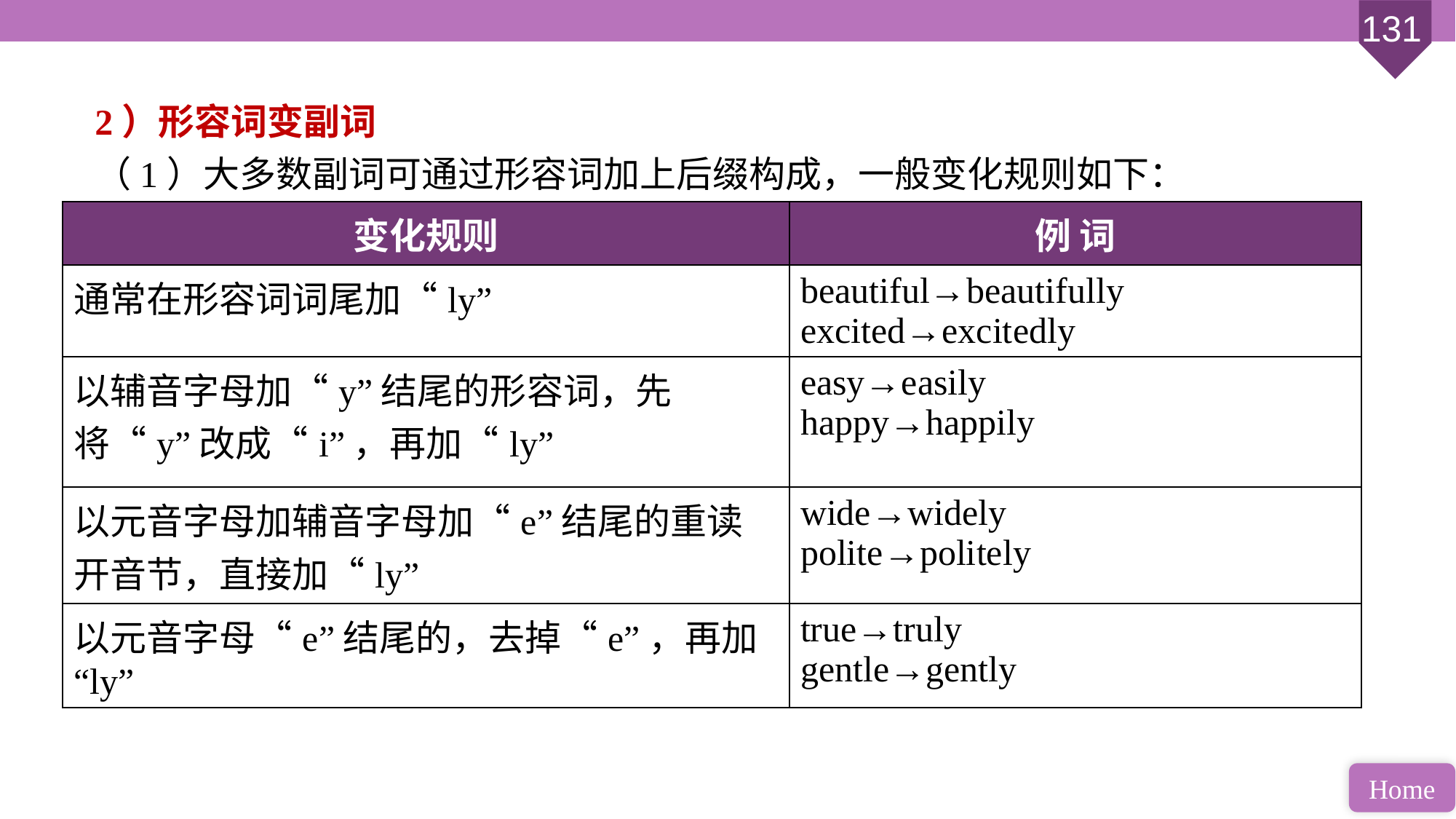

2）形容词变副词
（1）大多数副词可通过形容词加上后缀构成，一般变化规则如下：
| 变化规则 | 例 词 |
| --- | --- |
| 通常在形容词词尾加“ly” | beautiful→beautifully excited→excitedly |
| 以辅音字母加“y”结尾的形容词，先将“y”改成“i”，再加“ly” | easy→easily happy→happily |
| 以元音字母加辅音字母加“e”结尾的重读开音节，直接加“ly” | wide→widely polite→politely |
| 以元音字母“e”结尾的，去掉“e”，再加 “ly” | true→truly gentle→gently |